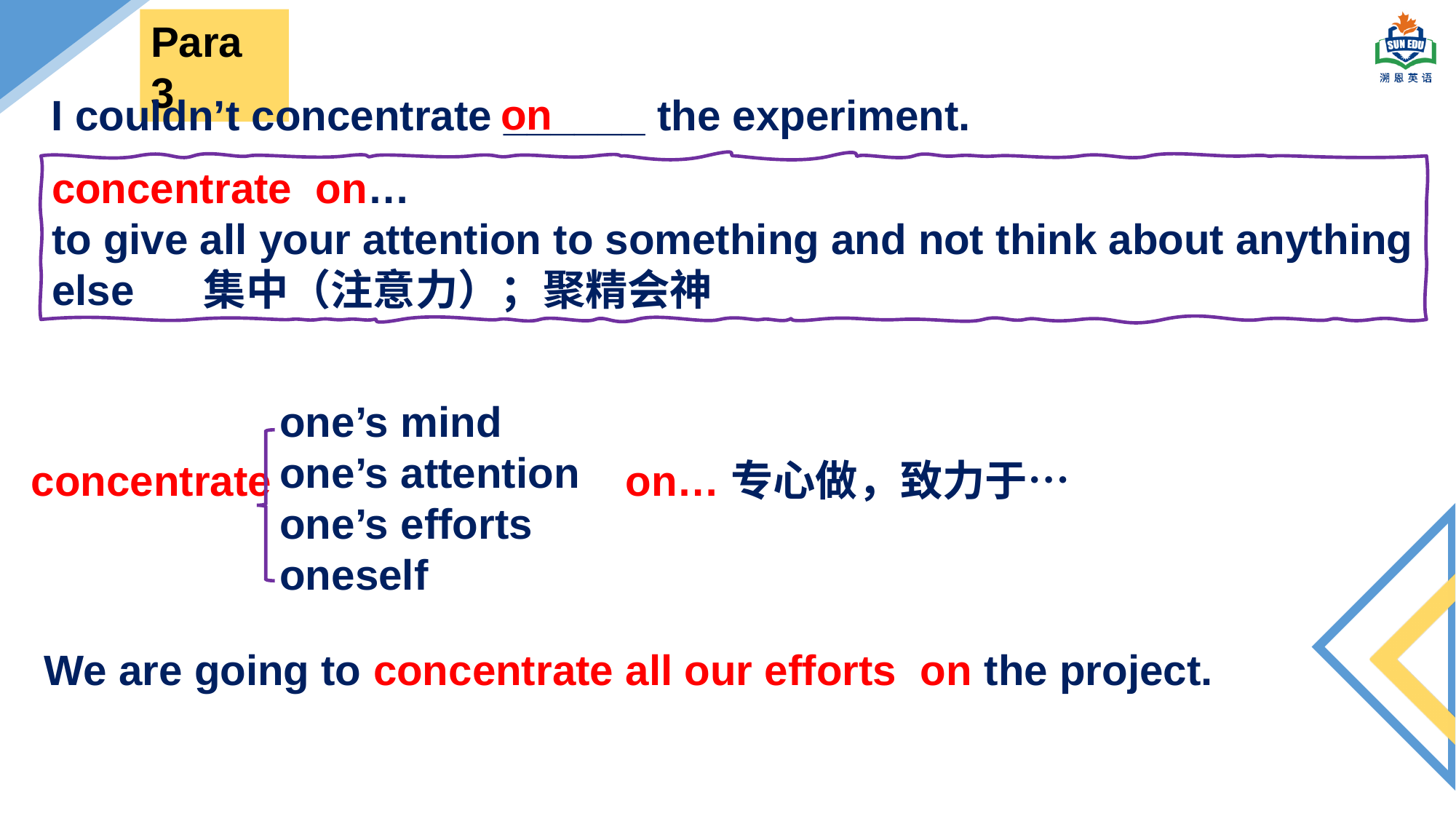

Para 3
on
I couldn’t concentrate ______ the experiment.
concentrate  on…
to give all your attention to something and not think about anything else     集中（注意力）；聚精会神
one’s mind
one’s attention
one’s efforts
oneself

concentrate                              on…专心做，致力于…
We are going to concentrate all our efforts  on the project.